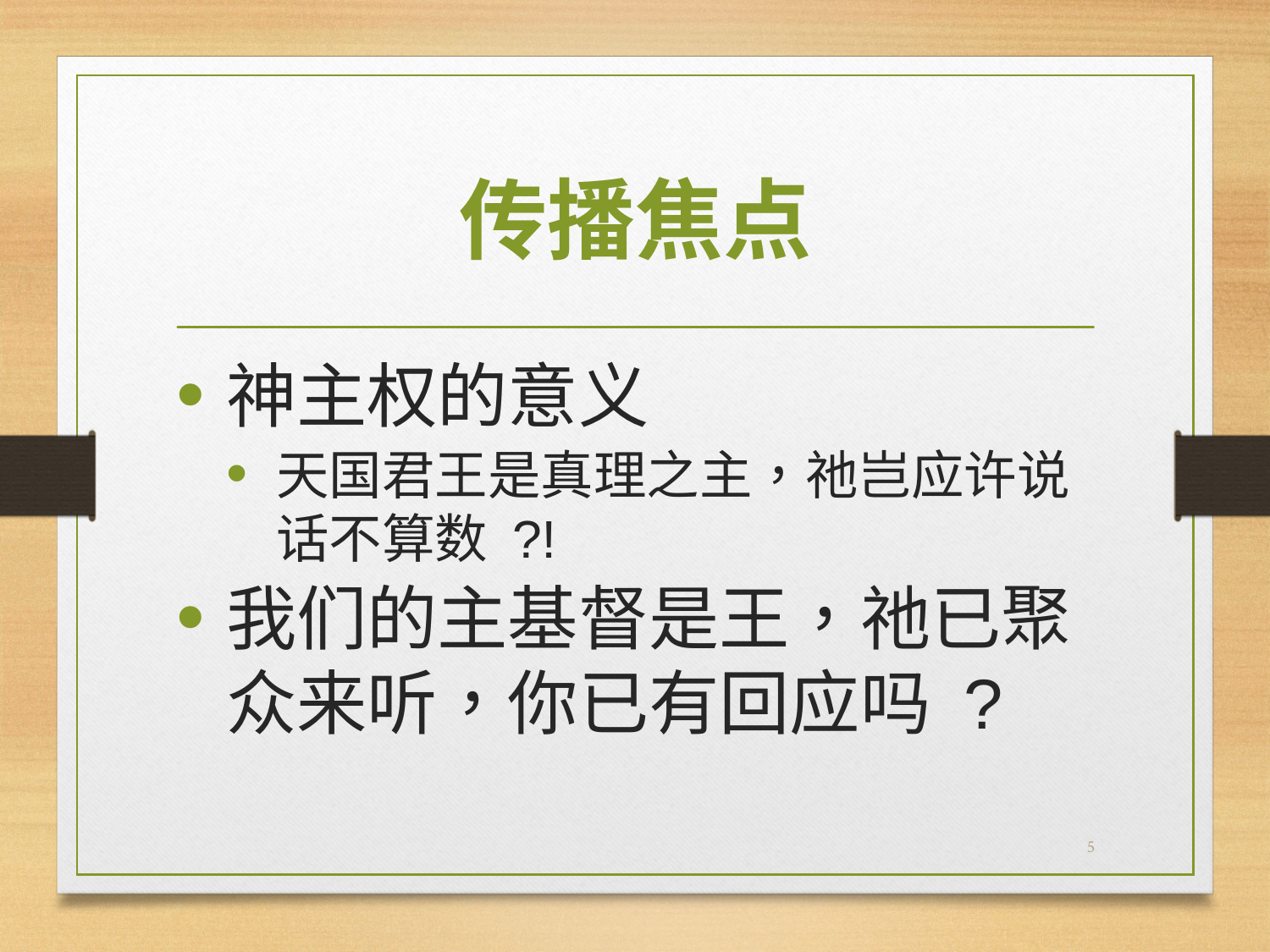

# 传播焦点
神主权的意义
天国君王是真理之主，祂岂应许说话不算数 ?!
我们的主基督是王，祂已聚众来听，你已有回应吗 ?

5